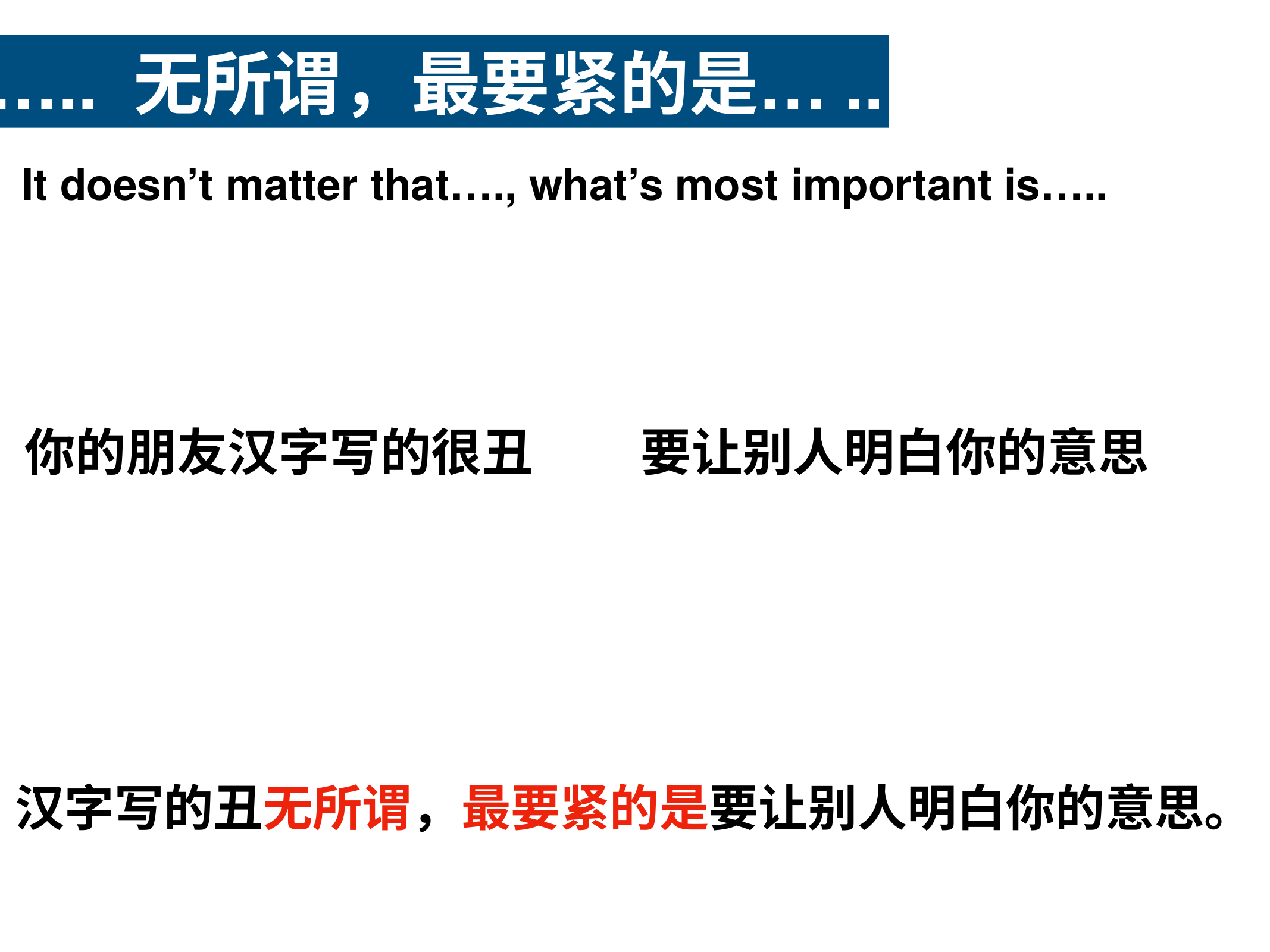

….. 无所谓，最要紧的是…..
It doesn’t matter that…., what’s most important is…..
你的朋友汉字写的很丑
要让别人明白你的意思
汉字写的丑无所谓，最要紧的是要让别人明白你的意思。